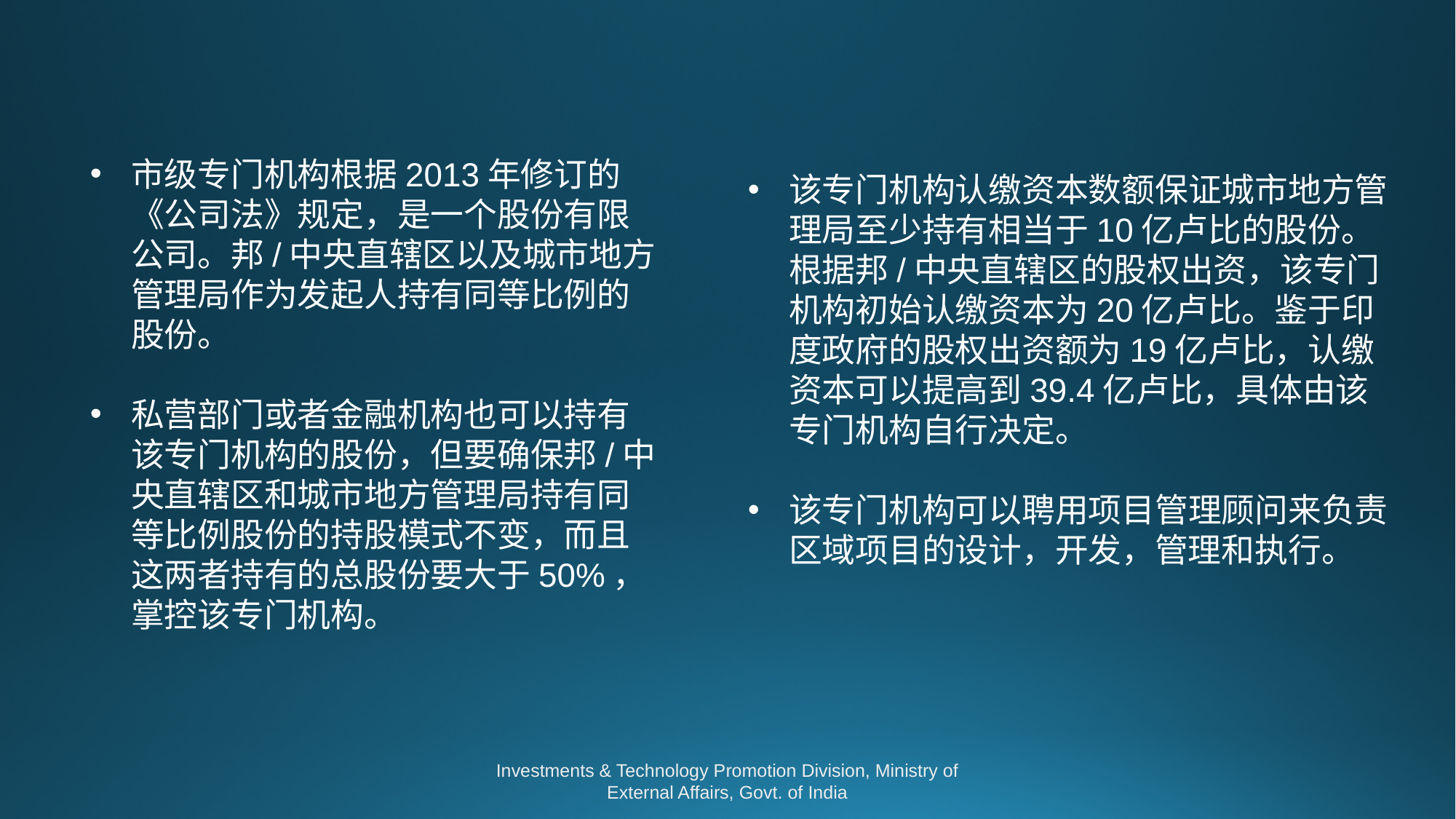

市级专门机构根据2013年修订的《公司法》规定，是一个股份有限公司。邦/中央直辖区以及城市地方管理局作为发起人持有同等比例的股份。

私营部门或者金融机构也可以持有该专门机构的股份，但要确保邦/中央直辖区和城市地方管理局持有同等比例股份的持股模式不变，而且这两者持有的总股份要大于50%，掌控该专门机构。
该专门机构认缴资本数额保证城市地方管理局至少持有相当于10亿卢比的股份。根据邦/中央直辖区的股权出资，该专门机构初始认缴资本为20亿卢比。鉴于印度政府的股权出资额为19亿卢比，认缴资本可以提高到39.4亿卢比，具体由该专门机构自行决定。

该专门机构可以聘用项目管理顾问来负责区域项目的设计，开发，管理和执行。
Investments & Technology Promotion Division, Ministry of External Affairs, Govt. of India